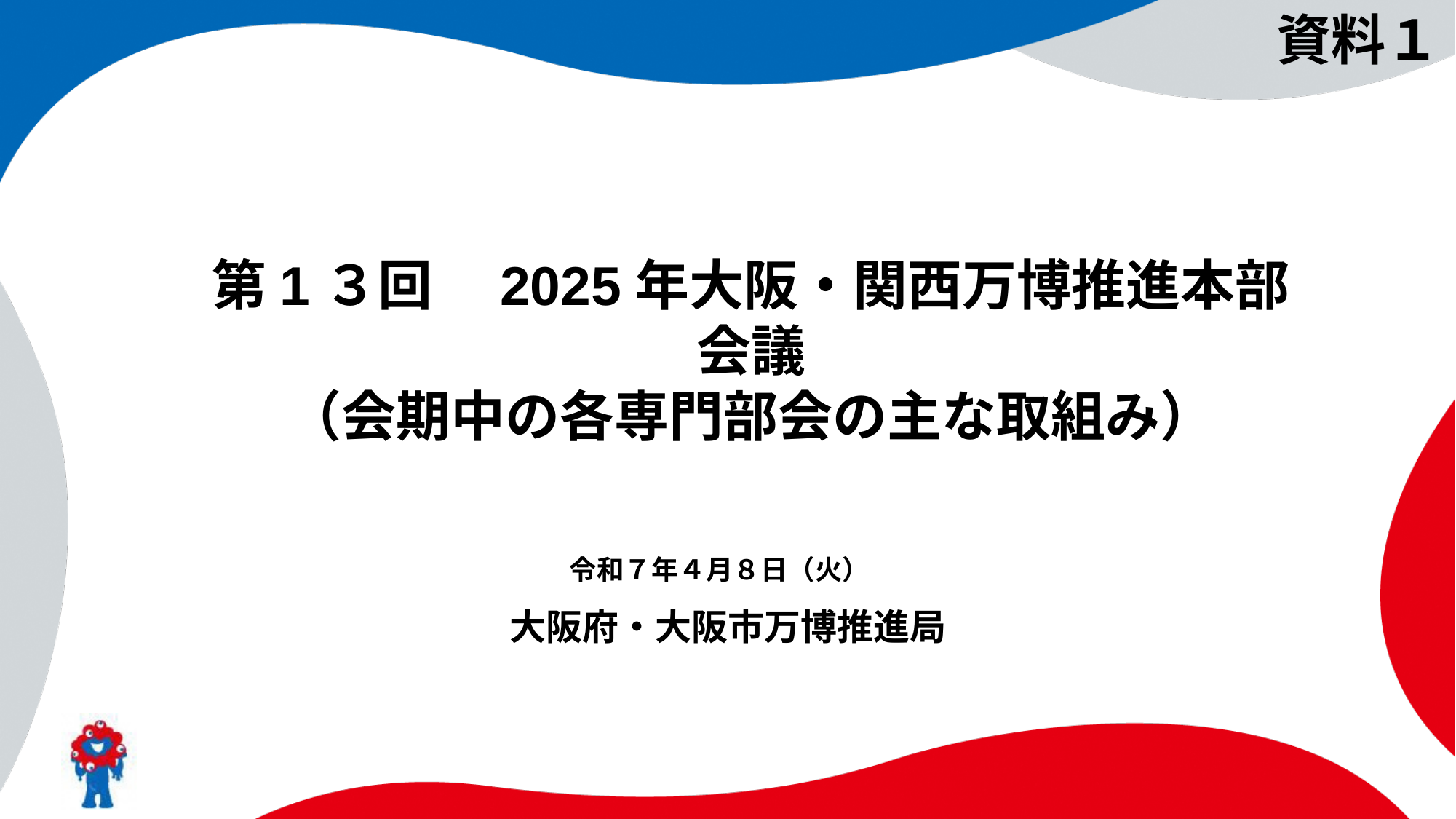

資料１
第1３回　2025年大阪・関西万博推進本部会議
（会期中の各専門部会の主な取組み）
大阪府・大阪市万博推進局
令和７年４月８日（火）